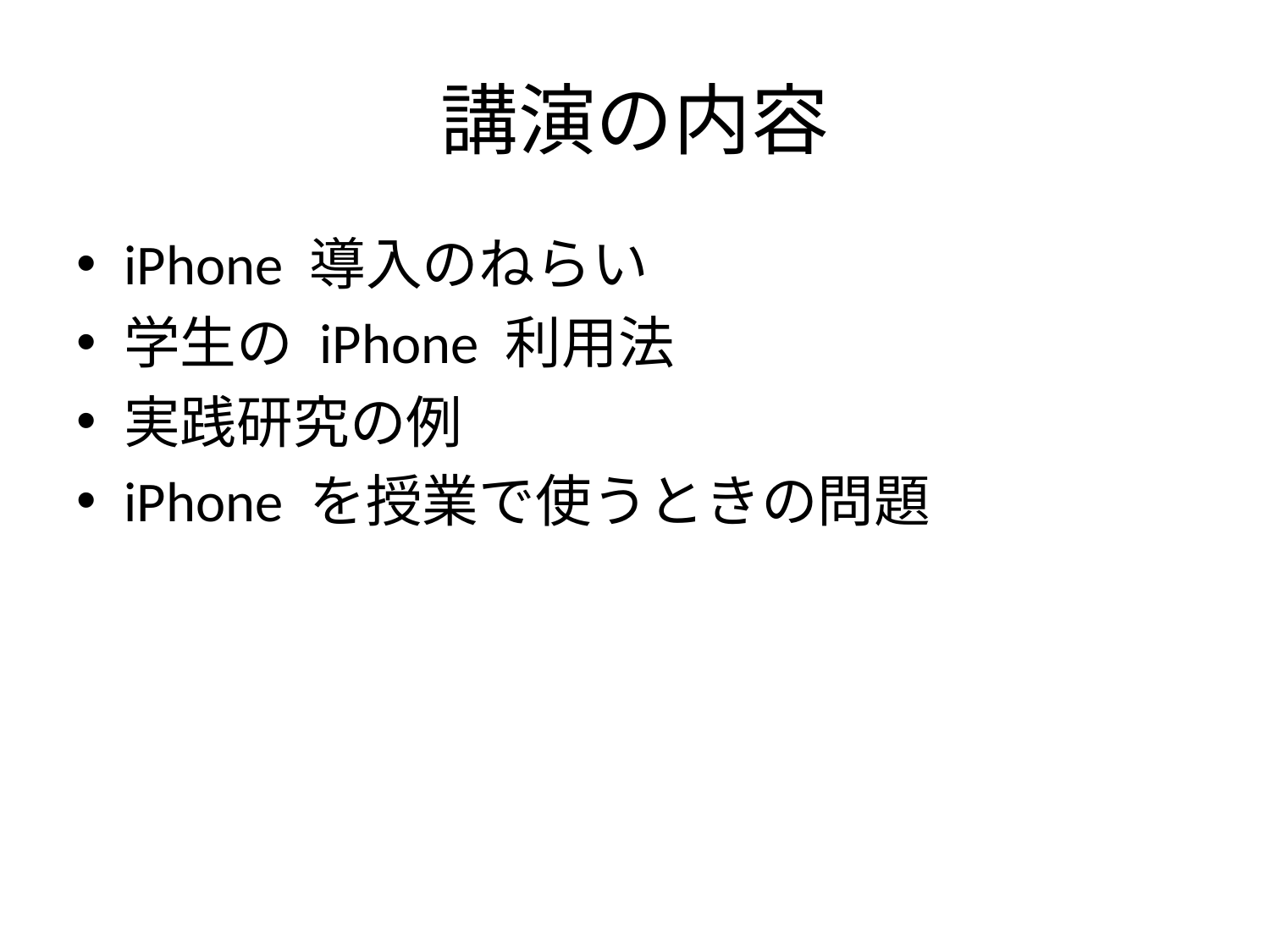

# 講演の内容
iPhone 導入のねらい
学生の iPhone 利用法
実践研究の例
iPhone を授業で使うときの問題